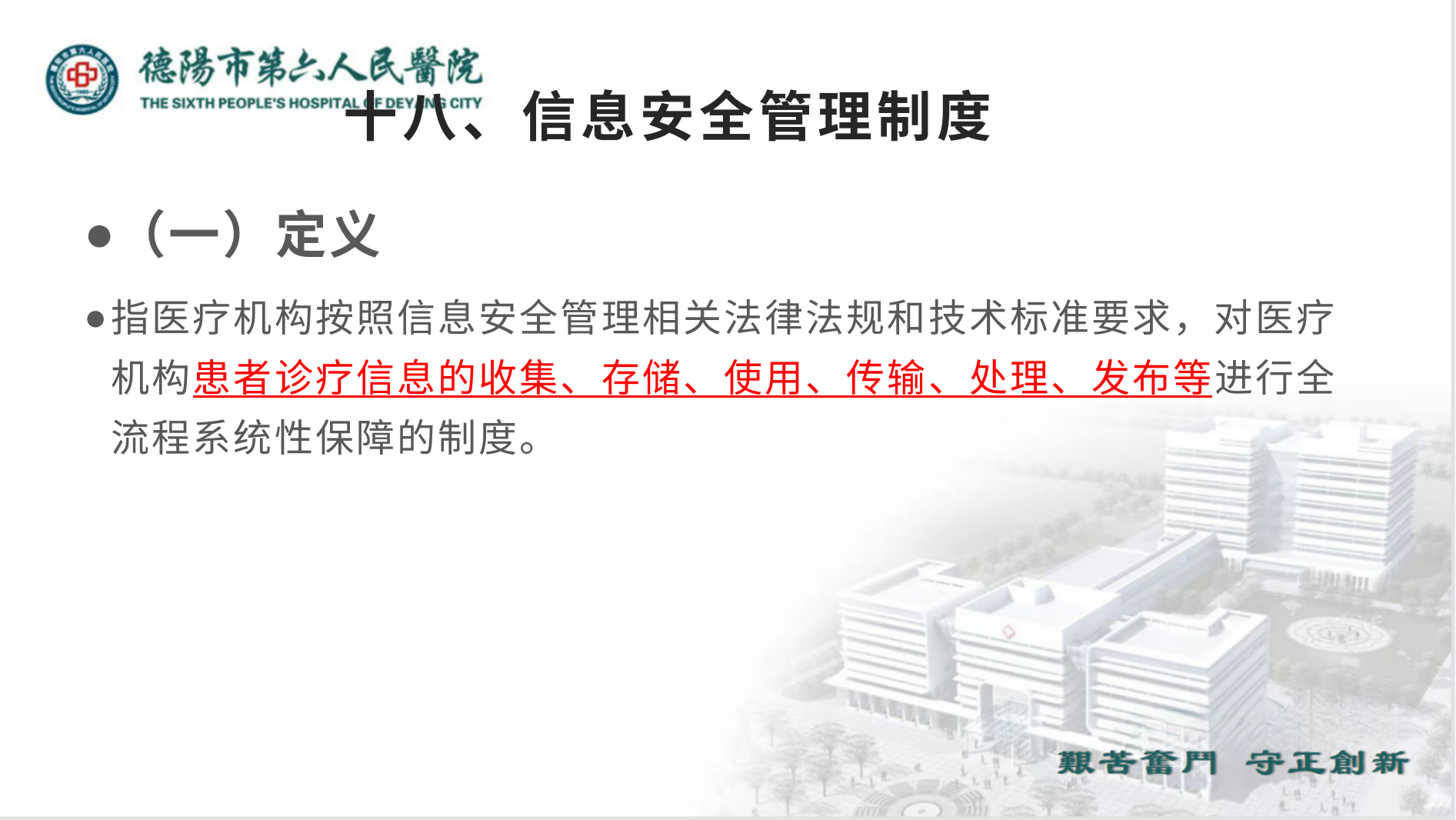

# 十八、信息安全管理制度
（一）定义
指医疗机构按照信息安全管理相关法律法规和技术标准要求，对医疗机构患者诊疗信息的收集、存储、使用、传输、处理、发布等进行全流程系统性保障的制度。